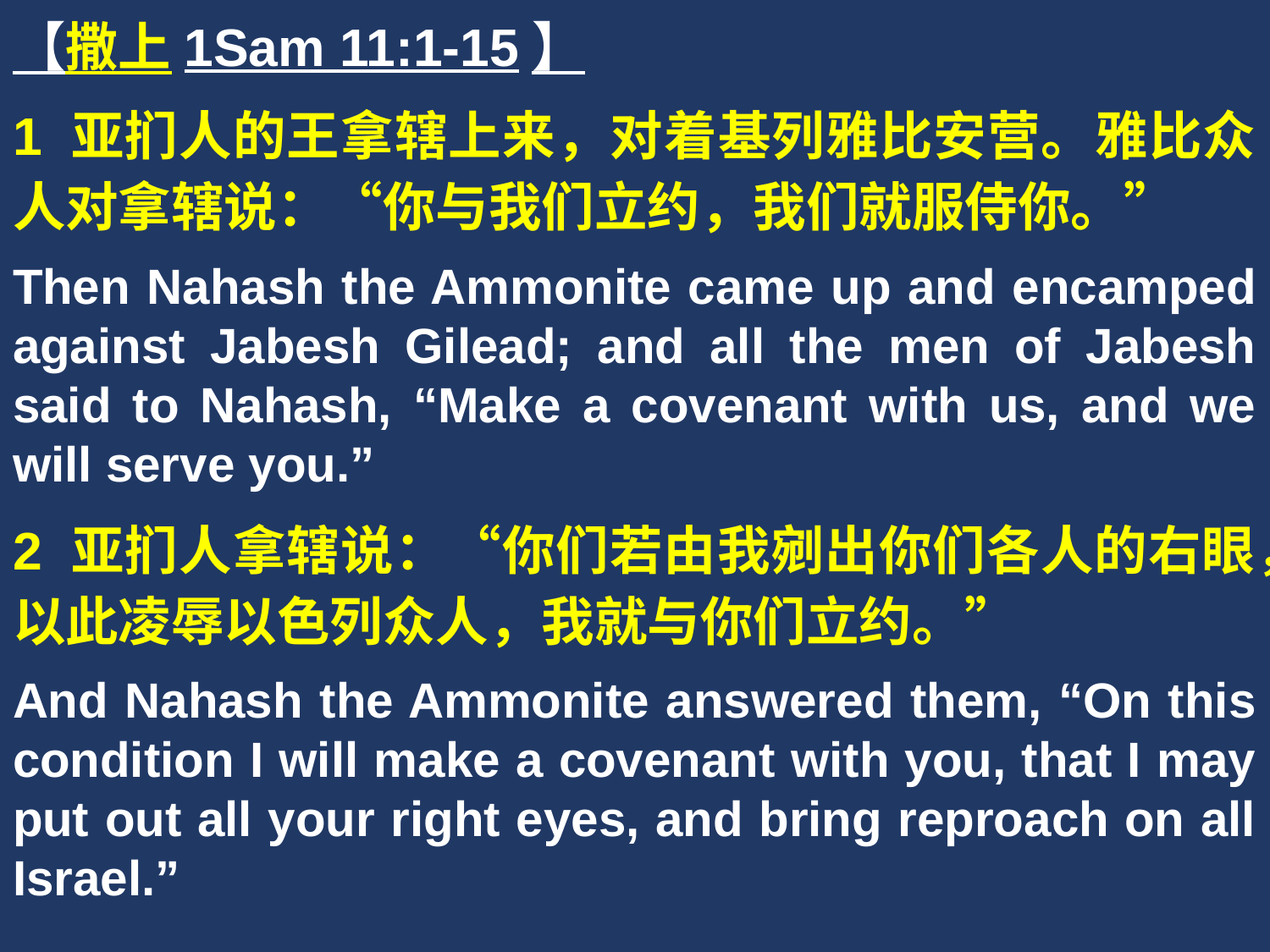

【撒上1Sam 11:1-15】
1 亚扪人的王拿辖上来，对着基列雅比安营。雅比众人对拿辖说：“你与我们立约，我们就服侍你。”
Then Nahash the Ammonite came up and encamped against Jabesh Gilead; and all the men of Jabesh said to Nahash, “Make a covenant with us, and we will serve you.”
2 亚扪人拿辖说：“你们若由我剜出你们各人的右眼，以此凌辱以色列众人，我就与你们立约。”
And Nahash the Ammonite answered them, “On this condition I will make a covenant with you, that I may put out all your right eyes, and bring reproach on all Israel.”